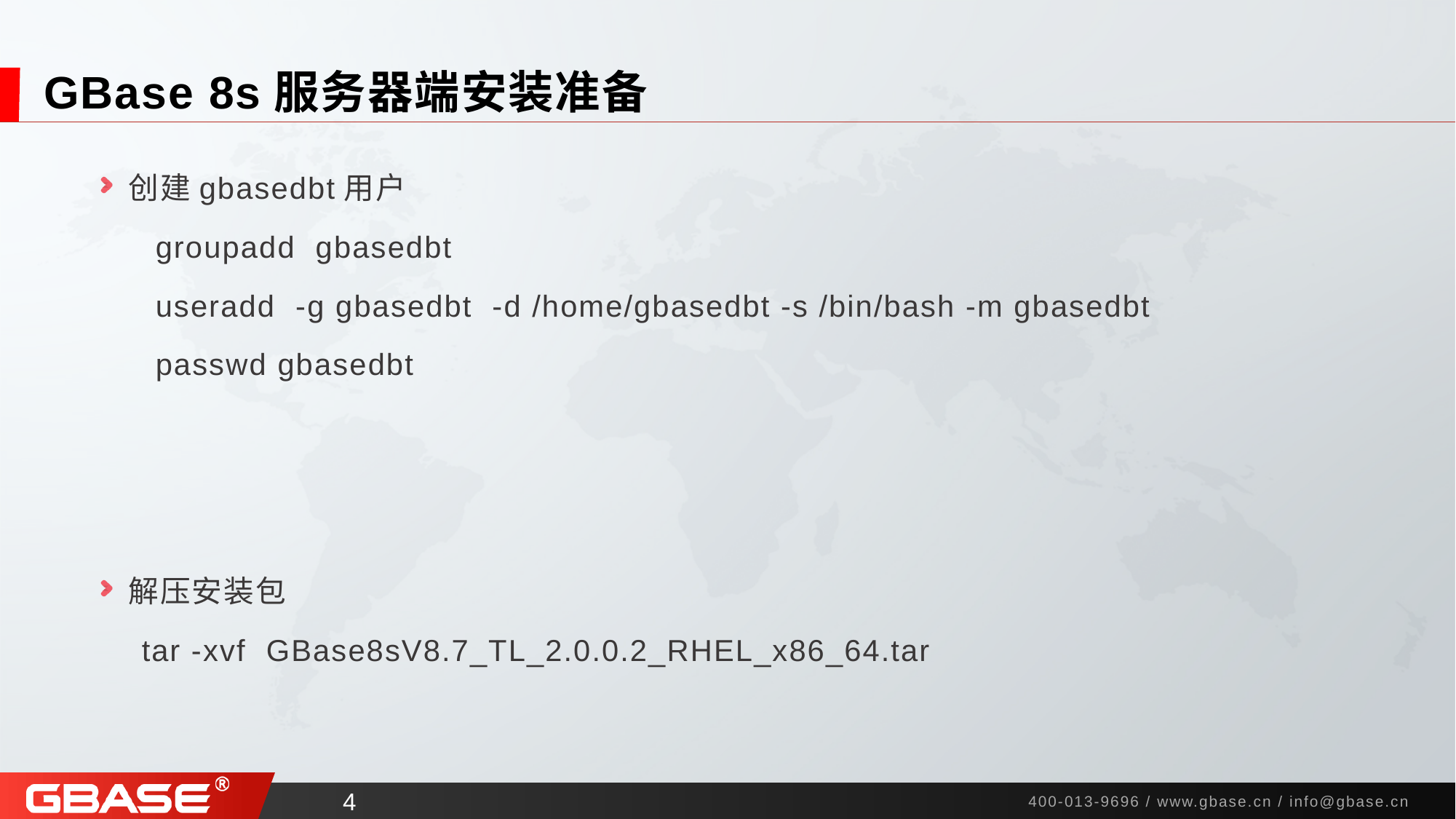

# GBase 8s服务器端安装准备
创建gbasedbt用户
groupadd  gbasedbt
useradd  -g gbasedbt  -d /home/gbasedbt -s /bin/bash -m gbasedbt
passwd gbasedbt

解压安装包
tar -xvf  GBase8sV8.7_TL_2.0.0.2_RHEL_x86_64.tar